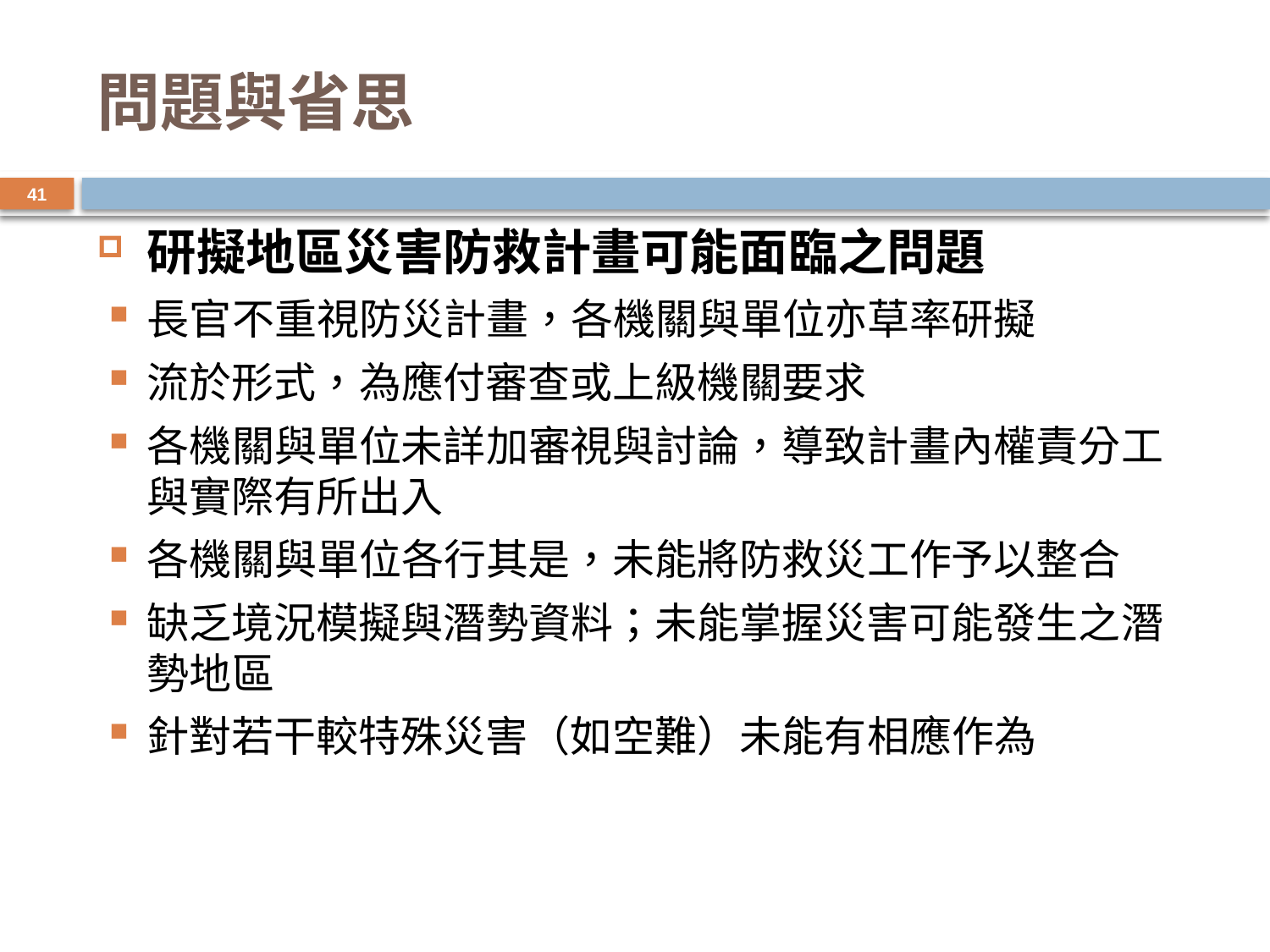

# 問題與省思
41
研擬地區災害防救計畫可能面臨之問題
長官不重視防災計畫，各機關與單位亦草率研擬
流於形式，為應付審查或上級機關要求
各機關與單位未詳加審視與討論，導致計畫內權責分工與實際有所出入
各機關與單位各行其是，未能將防救災工作予以整合
缺乏境況模擬與潛勢資料；未能掌握災害可能發生之潛勢地區
針對若干較特殊災害（如空難）未能有相應作為